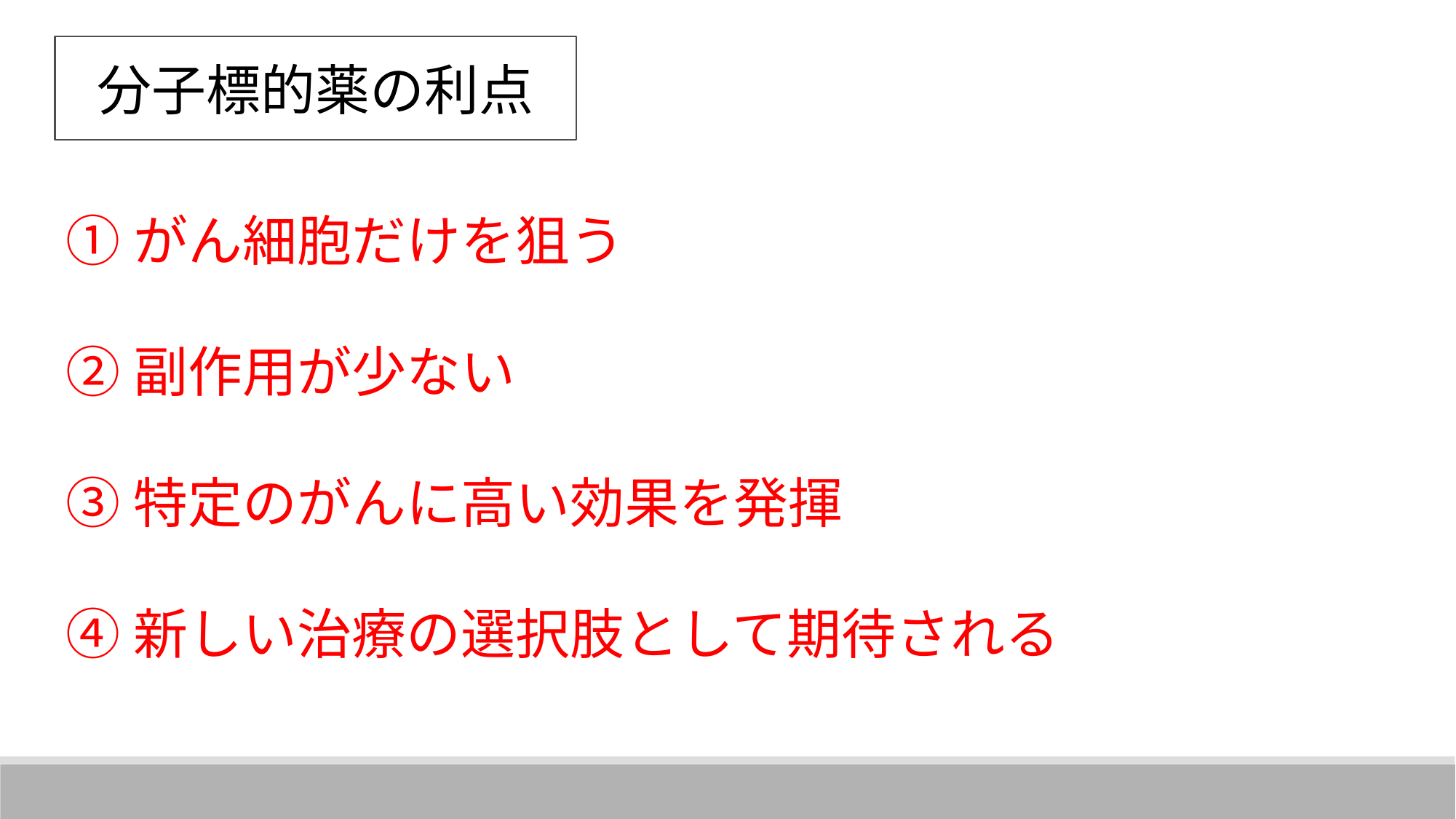

分子標的薬の利点
①がん細胞だけを狙う

②副作用が少ない

③特定のがんに高い効果を発揮

④新しい治療の選択肢として期待される